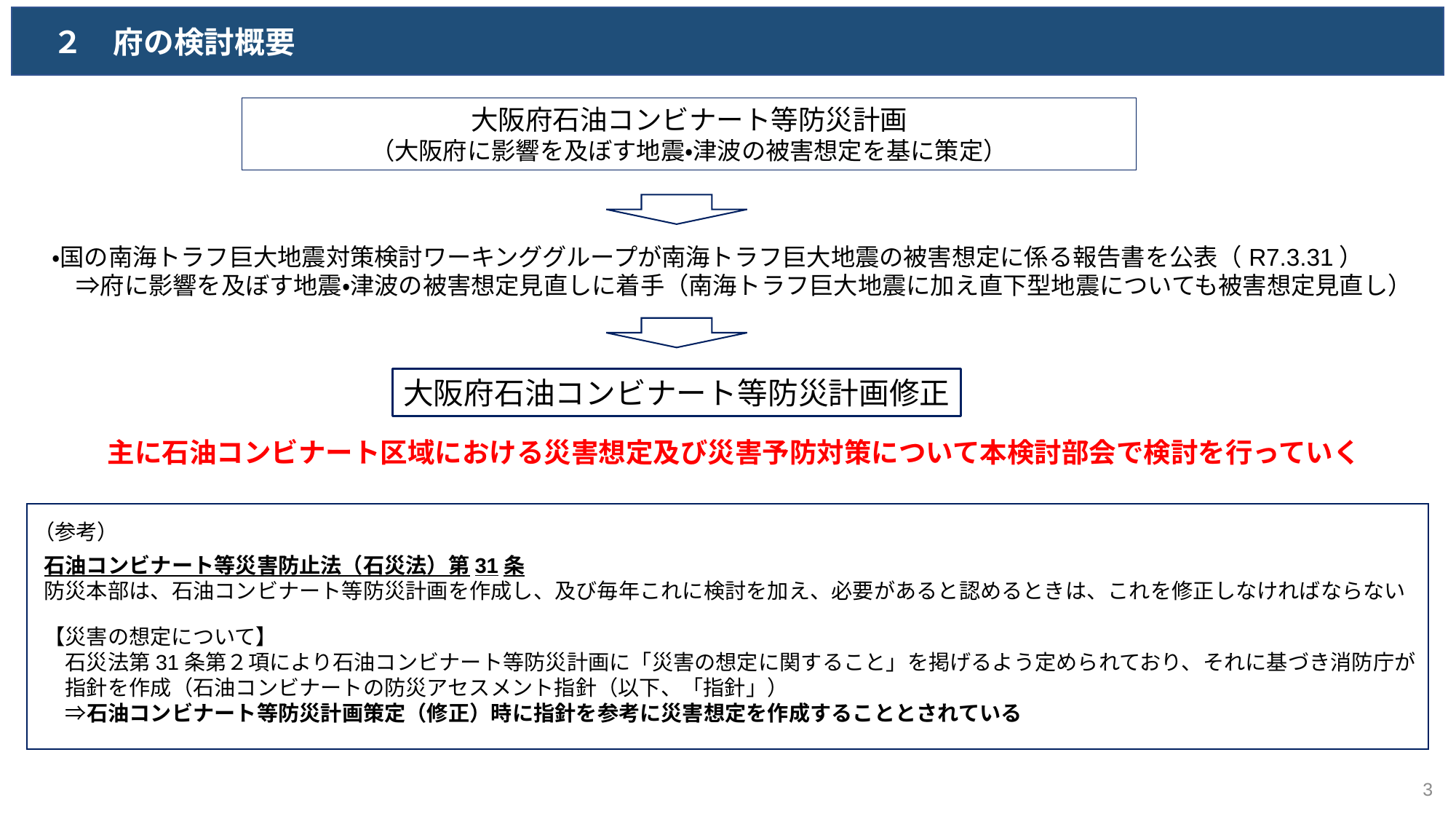

２　府の検討概要
大阪府石油コンビナート等防災計画
（大阪府に影響を及ぼす地震・津波の被害想定を基に策定）

・国の南海トラフ巨大地震対策検討ワーキンググループが南海トラフ巨大地震の被害想定に係る報告書を公表（R7.3.31）
　⇒府に影響を及ぼす地震・津波の被害想定見直しに着手（南海トラフ巨大地震に加え直下型地震についても被害想定見直し）

大阪府石油コンビナート等防災計画修正
主に石油コンビナート区域における災害想定及び災害予防対策について本検討部会で検討を行っていく

（参考）
石油コンビナート等災害防止法（石災法）第31条
防災本部は、石油コンビナート等防災計画を作成し、及び毎年これに検討を加え、必要があると認めるときは、これを修正しなければならない
【災害の想定について】
　石災法第31条第２項により石油コンビナート等防災計画に「災害の想定に関すること」を掲げるよう定められており、それに基づき消防庁が
　指針を作成（石油コンビナートの防災アセスメント指針（以下、「指針」）
　⇒石油コンビナート等防災計画策定（修正）時に指針を参考に災害想定を作成することとされている
3